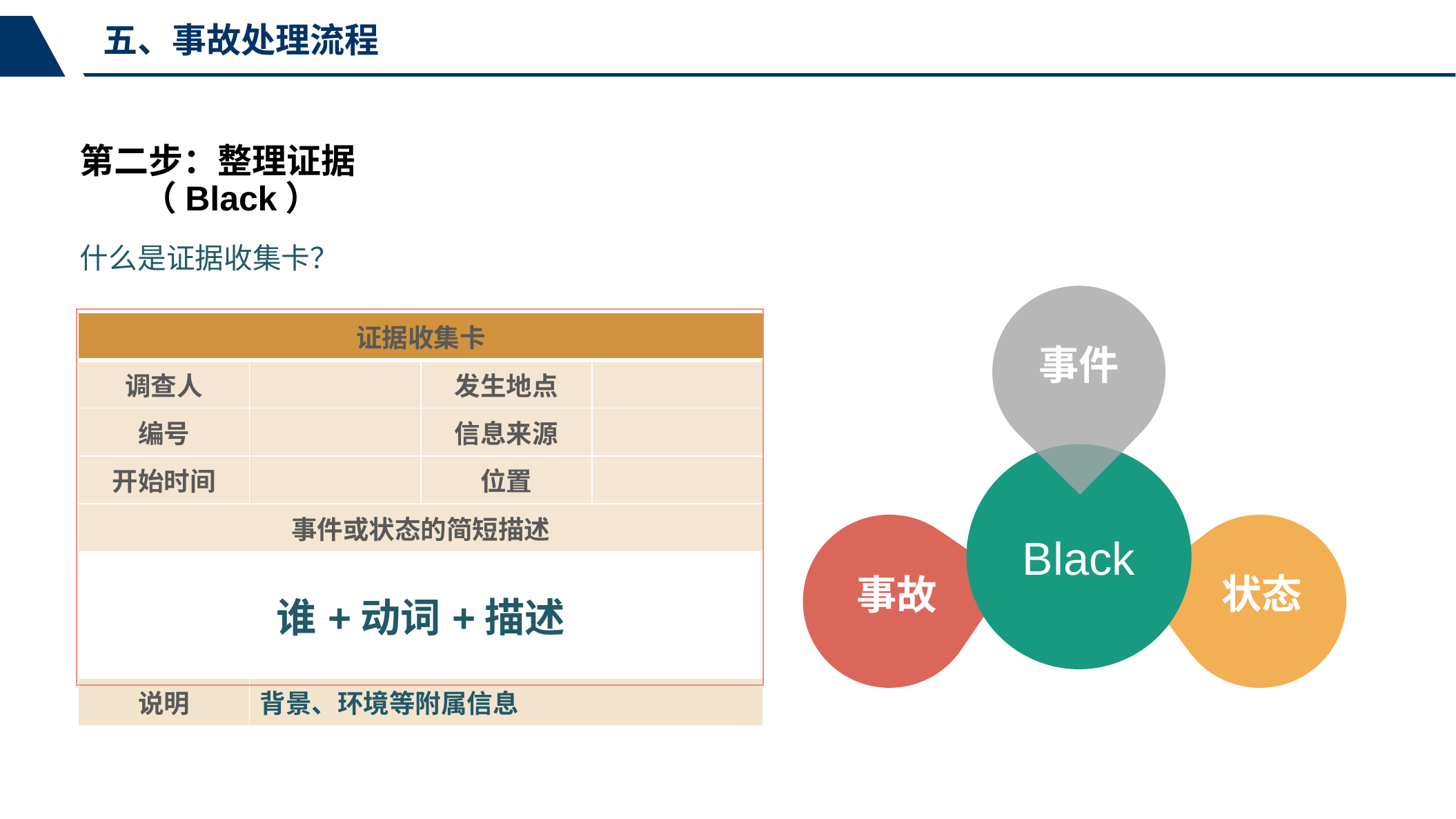

五、事故处理流程

第二步：整理证据（Black）
什么是证据收集卡？

| 证据收集卡 |  |  |  |
| --- | --- | --- | --- |
| 调查人 |  | 发生地点 |  |
| 编号 |  | 信息来源 |  |
| 开始时间 |  | 位置 |  |
| 事件或状态的简短描述 |  |  |  |
| 谁+动词+描述 |  |  |  |
| 说明 | 背景、环境等附属信息 |  |  |
事件

Black

事故
状态